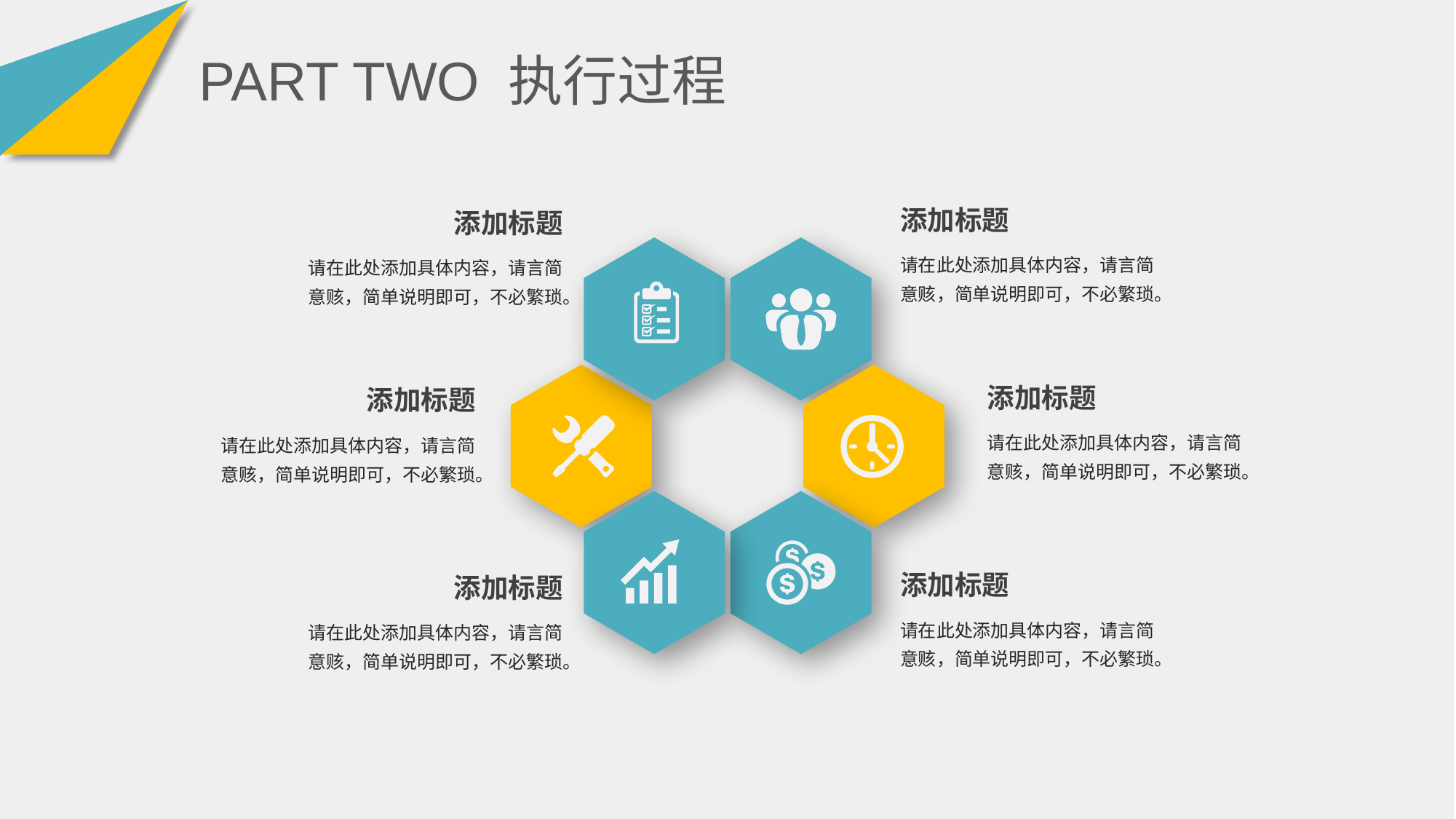

PART TWO 执行过程
添加标题
请在此处添加具体内容，请言简意赅，简单说明即可，不必繁琐。
添加标题
请在此处添加具体内容，请言简意赅，简单说明即可，不必繁琐。

添加标题
请在此处添加具体内容，请言简意赅，简单说明即可，不必繁琐。
添加标题
请在此处添加具体内容，请言简意赅，简单说明即可，不必繁琐。

添加标题
请在此处添加具体内容，请言简意赅，简单说明即可，不必繁琐。
添加标题
请在此处添加具体内容，请言简意赅，简单说明即可，不必繁琐。